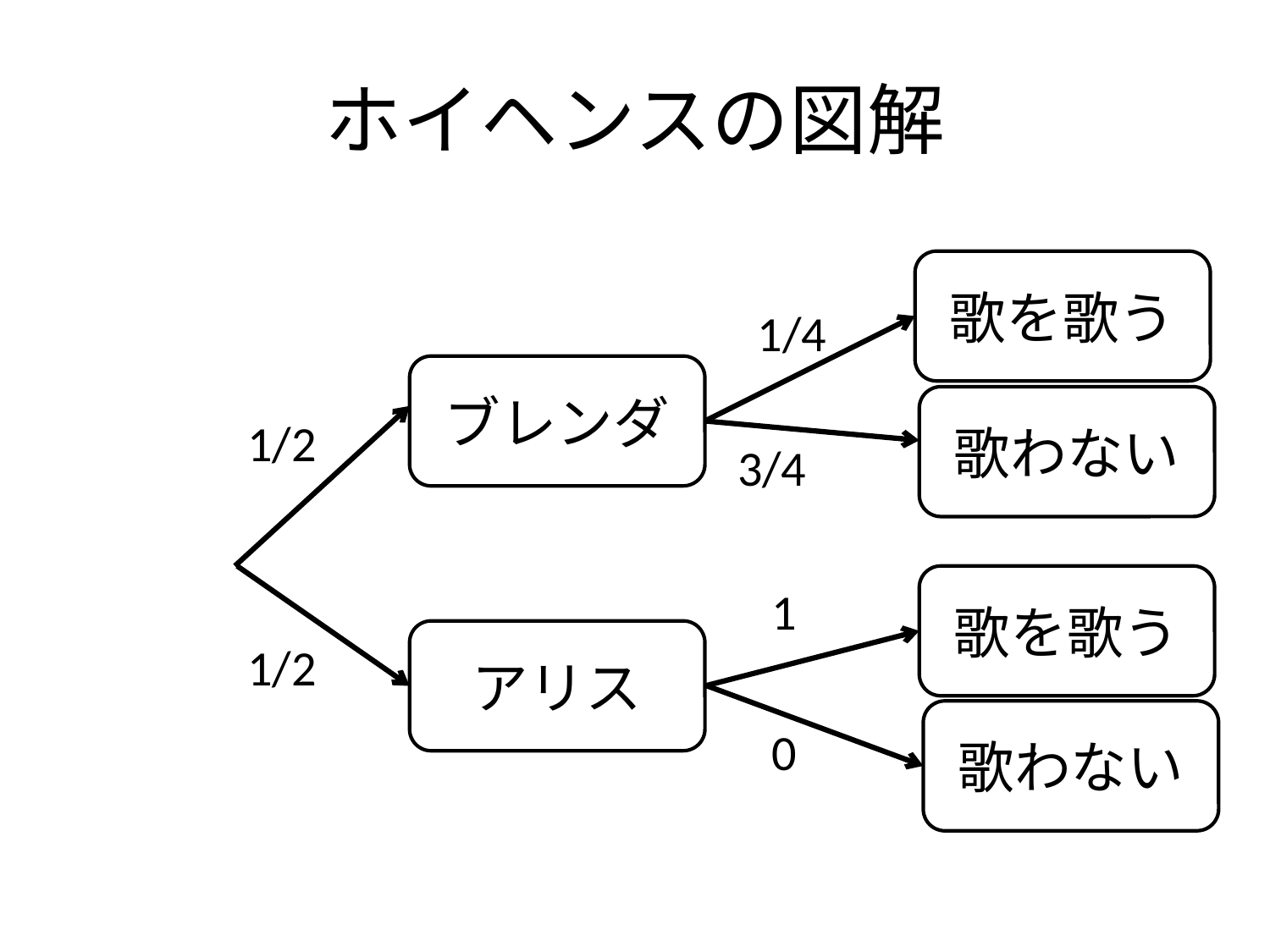

# ホイヘンスの図解
歌を歌う
1/4
ブレンダ
歌わない
1/2
3/4
歌を歌う
1
アリス
1/2
歌わない
0